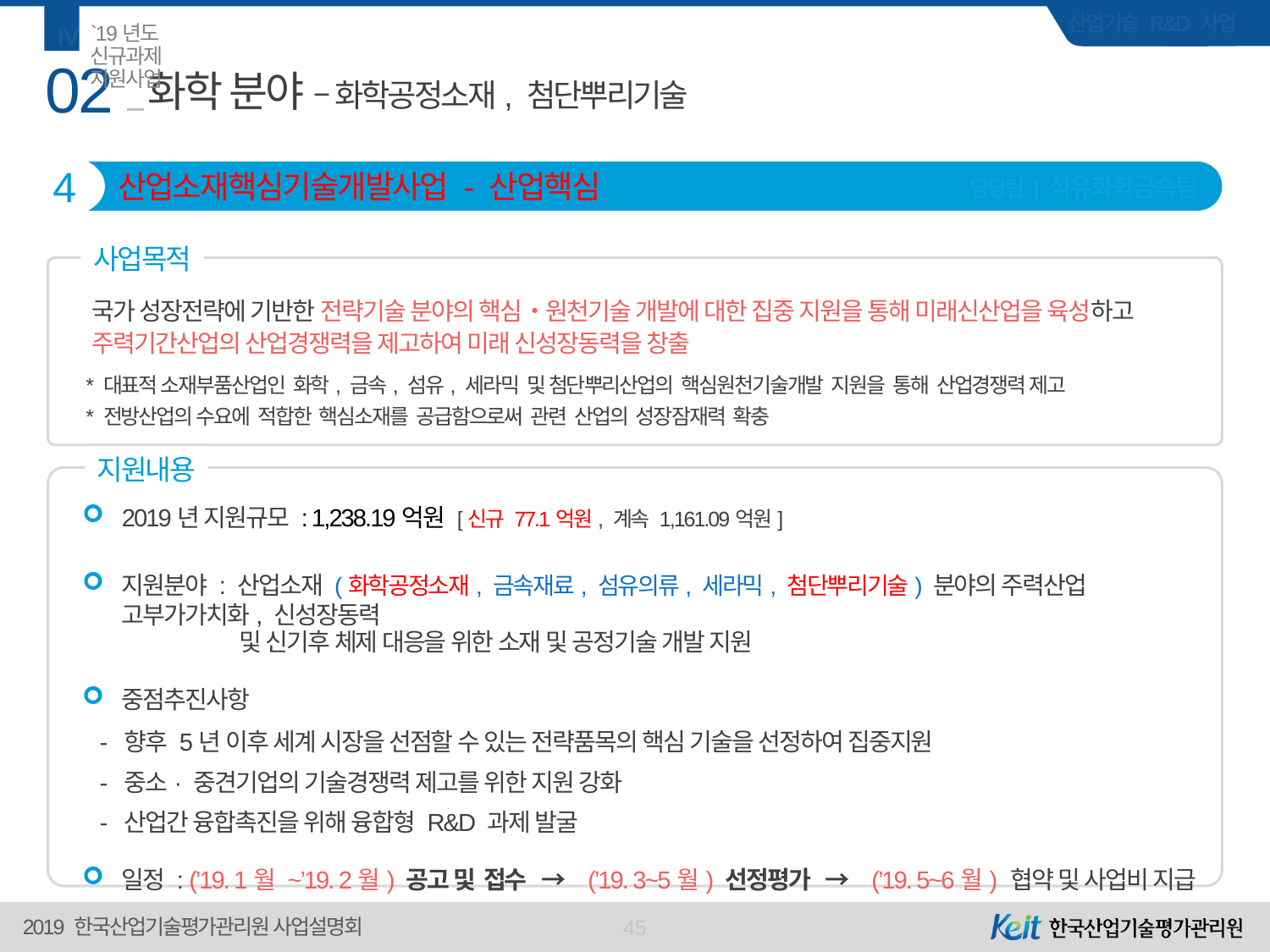

Ⅳ
`19년도 신규과제 지원사업
02
# 화학 분야 – 화학공정소재, 첨단뿌리기술
4
산업소재핵심기술개발사업 - 산업핵심
담당팀 | 석유화학금속팀
사업목적

국가 성장전략에 기반한 전략기술 분야의 핵심‧원천기술 개발에 대한 집중 지원을 통해 미래신산업을 육성하고 주력기간산업의 산업경쟁력을 제고하여 미래 신성장동력을 창출
* 대표적 소재부품산업인  화학, 금속, 섬유, 세라믹  및 첨단뿌리산업의  핵심원천기술개발  지원을  통해  산업경쟁력 제고
* 전방산업의 수요에  적합한  핵심소재를  공급함으로써  관련  산업의  성장잠재력  확충
지원내용

2019년 지원규모 : 1,238.19억원 [신규 77.1억원, 계속 1,161.09억원]

지원분야 : 산업소재 (화학공정소재, 금속재료, 섬유의류, 세라믹, 첨단뿌리기술) 분야의 주력산업 고부가가치화, 신성장동력
                             및 신기후 체제 대응을 위한 소재 및 공정기술 개발 지원

중점추진사항

   -  향후 5년 이후 세계 시장을 선점할 수 있는 전략품목의 핵심 기술을 선정하여 집중지원
   -  중소· 중견기업의 기술경쟁력 제고를 위한 지원 강화
   -  산업간 융합촉진을 위해 융합형 R&D 과제 발굴

일정 : (’19. 1월 ~’19. 2월) 공고 및 접수   →   (’19. 3~5월) 선정평가   →   (’19. 5~6월) 협약 및 사업비 지급
45